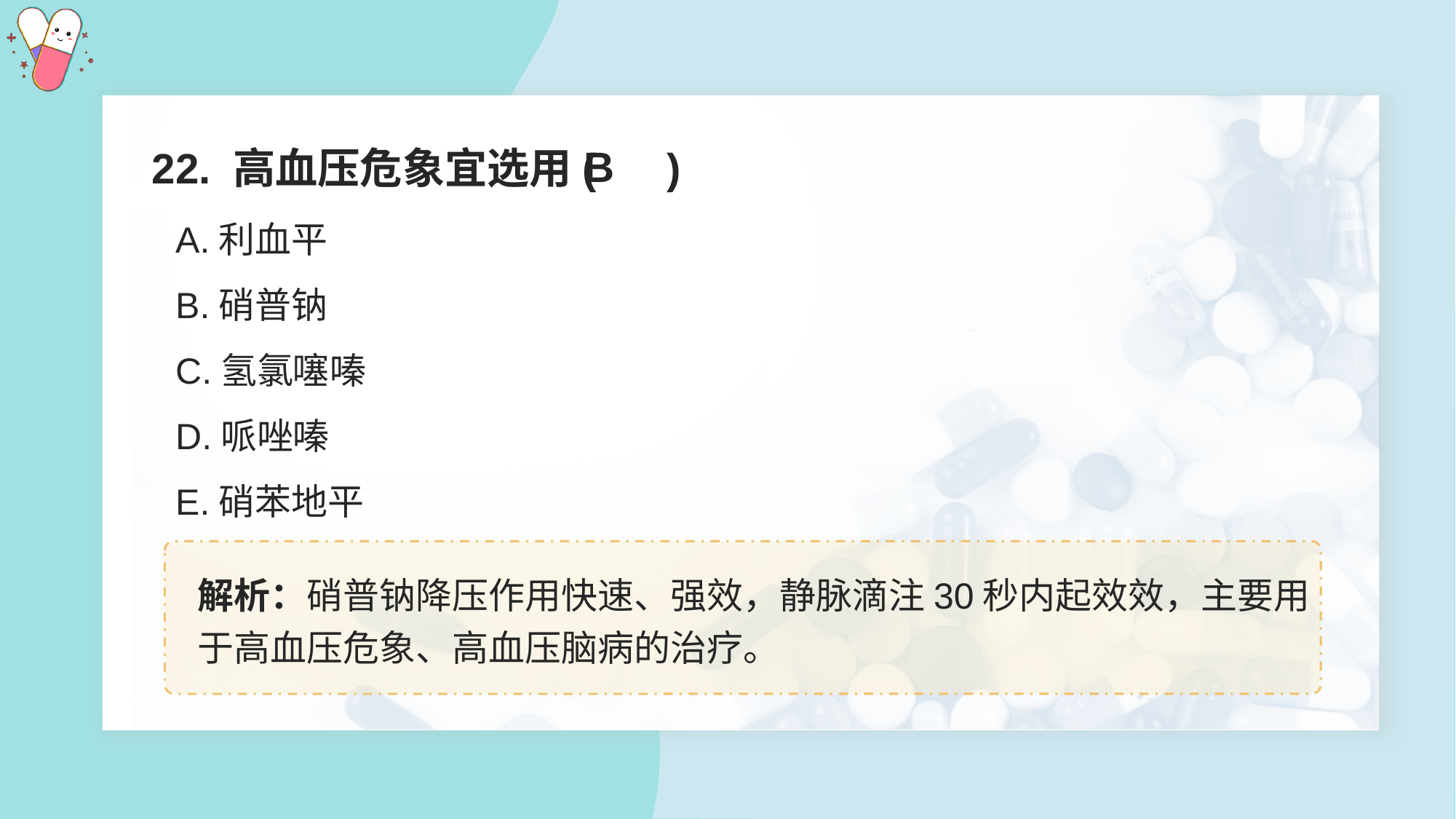

22. 高血压危象宜选用(      )
B
A.利血平
B.硝普钠
C.氢氯噻嗪
D.哌唑嗪
E.硝苯地平

解析：硝普钠降压作用快速、强效，静脉滴注30秒内起效效，主要用于高血压危象、高血压脑病的治疗。